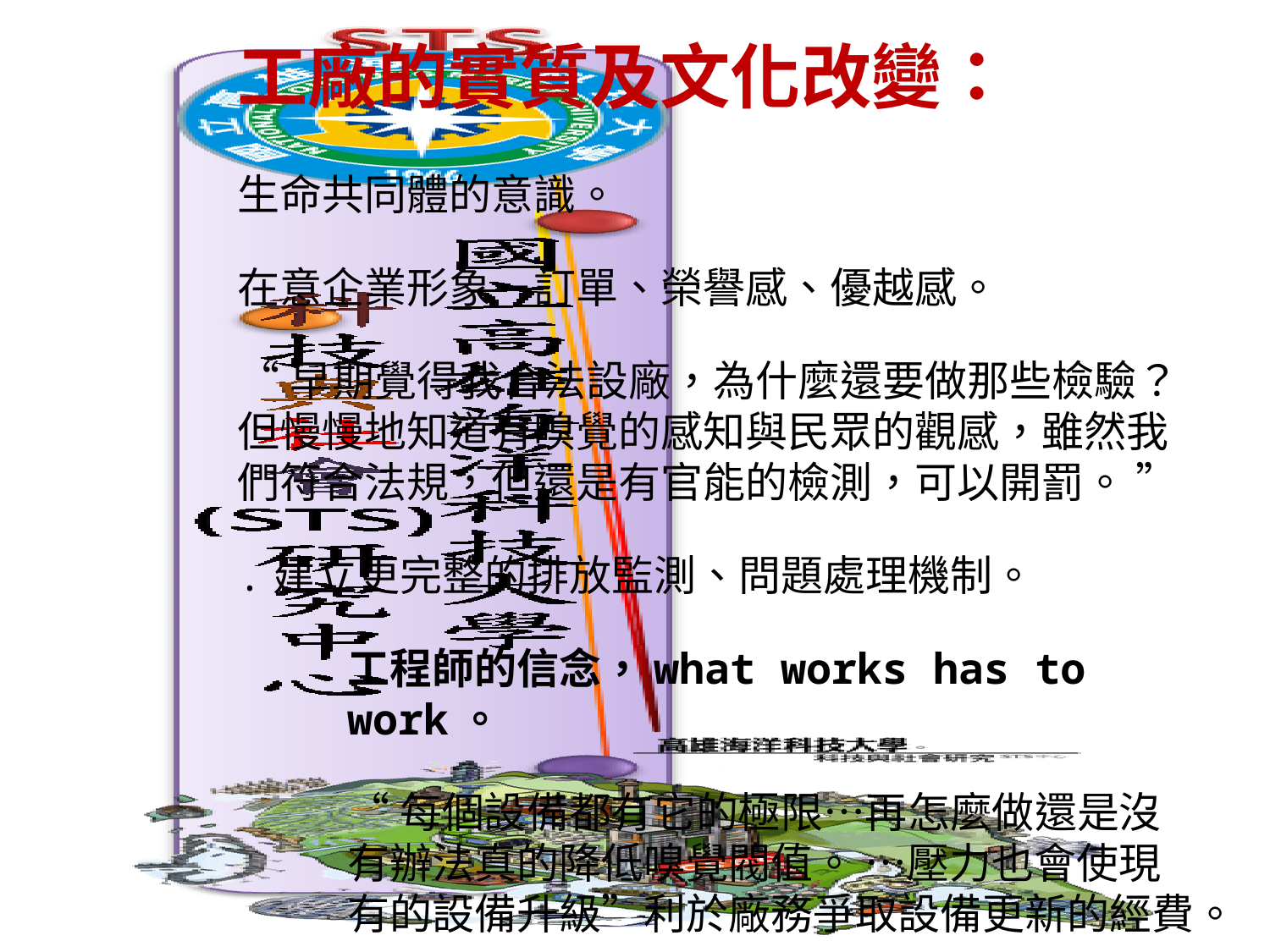

工廠的實質及文化改變：

生命共同體的意識。
在意企業形象－訂單、榮譽感、優越感。
“早期覺得我合法設廠，為什麼還要做那些檢驗？但慢慢地知道有嗅覺的感知與民眾的觀感，雖然我們符合法規，但還是有官能的檢測，可以開罰。 ”
.建立更完整的排放監測、問題處理機制。

工程師的信念，what works has to work。
“每個設備都有它的極限…再怎麼做還是沒有辦法真的降低嗅覺閥值。 …壓力也會使現有的設備升級”利於廠務爭取設備更新的經費。